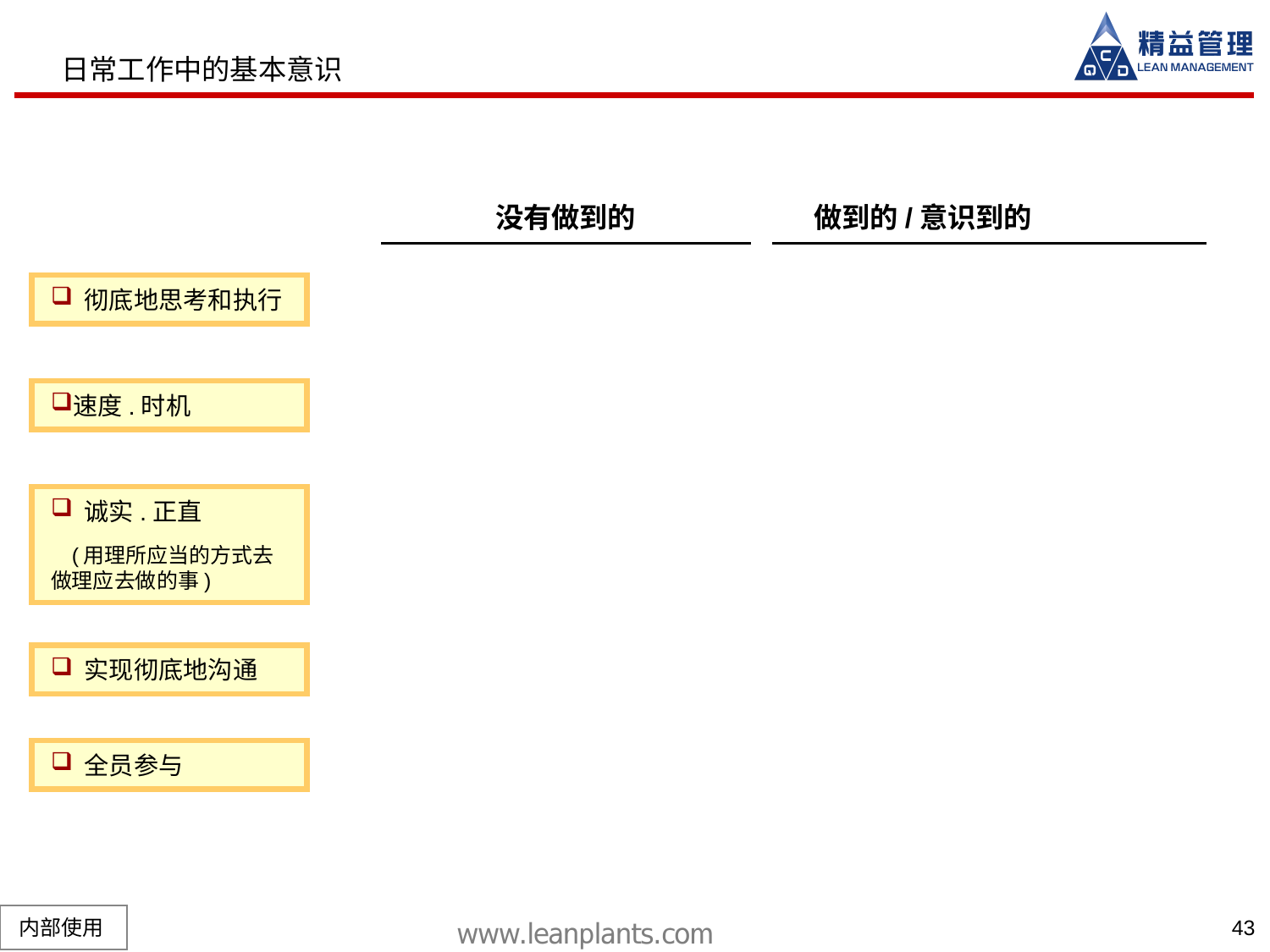

日常工作中的基本意识
没有做到的                            做到的/意识到的
 彻底地思考和执行
速度.时机
 诚实.正直
   (用理所应当的方式去做理应去做的事)
 实现彻底地沟通
 全员参与
内部使用